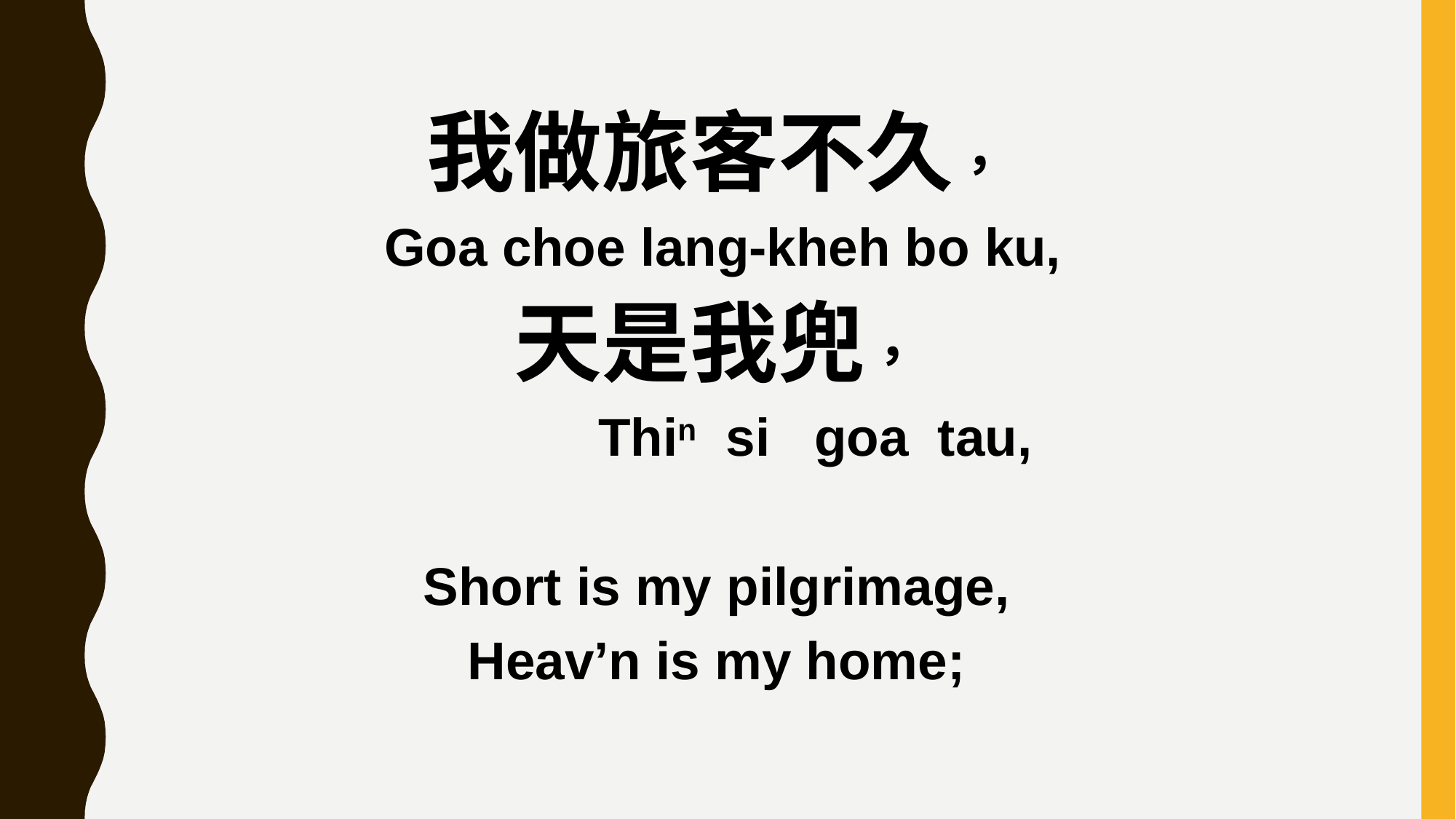

我做旅客不久，
 Goa choe lang-kheh bo ku,
天是我兜，
                             Thin  si   goa  tau,

Short is my pilgrimage,
Heav’n is my home;